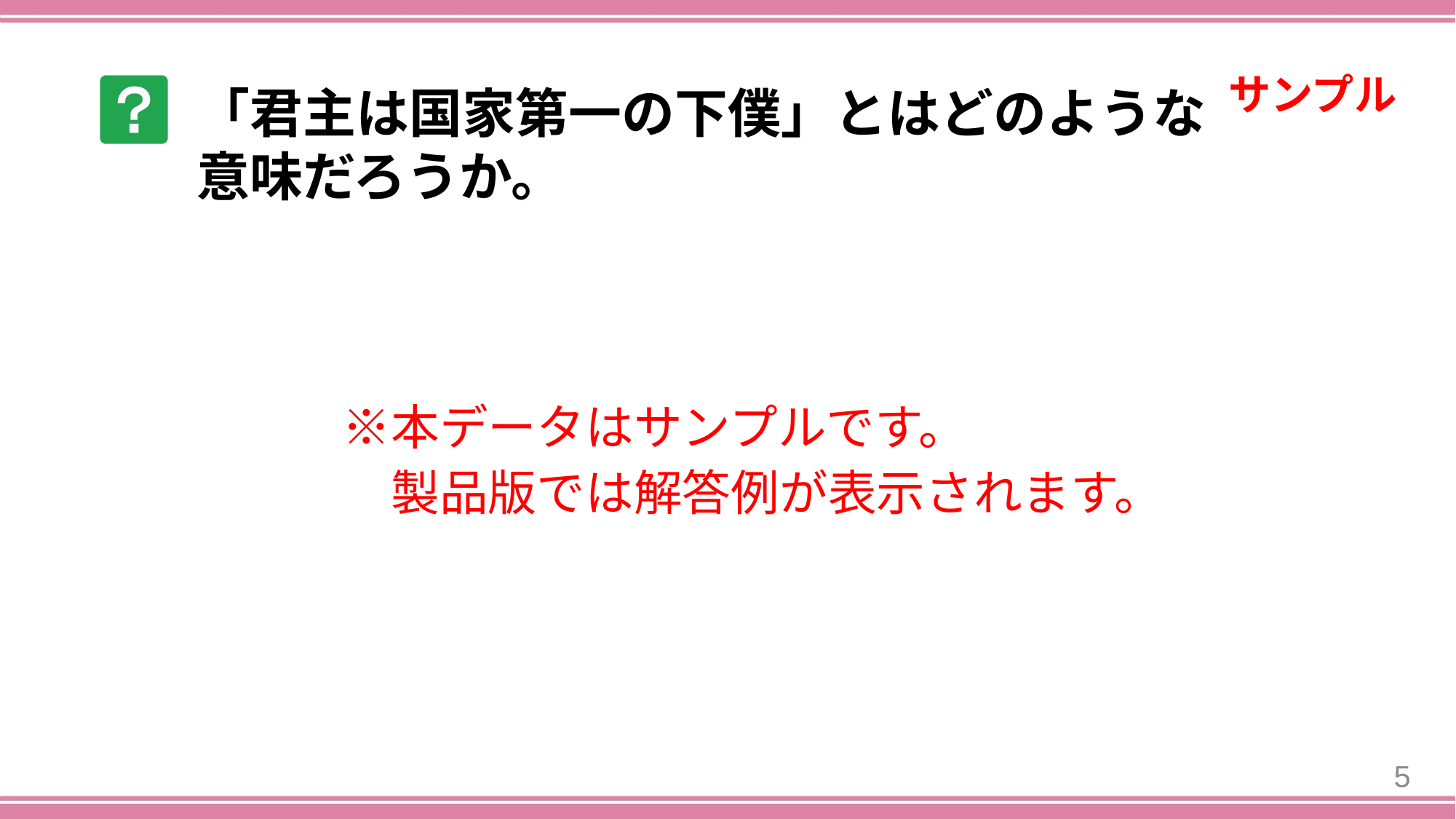

「君主は国家第一の下僕」とはどのような
意味だろうか。

　　　※本データはサンプルです。
　　　　製品版では解答例が表示されます。